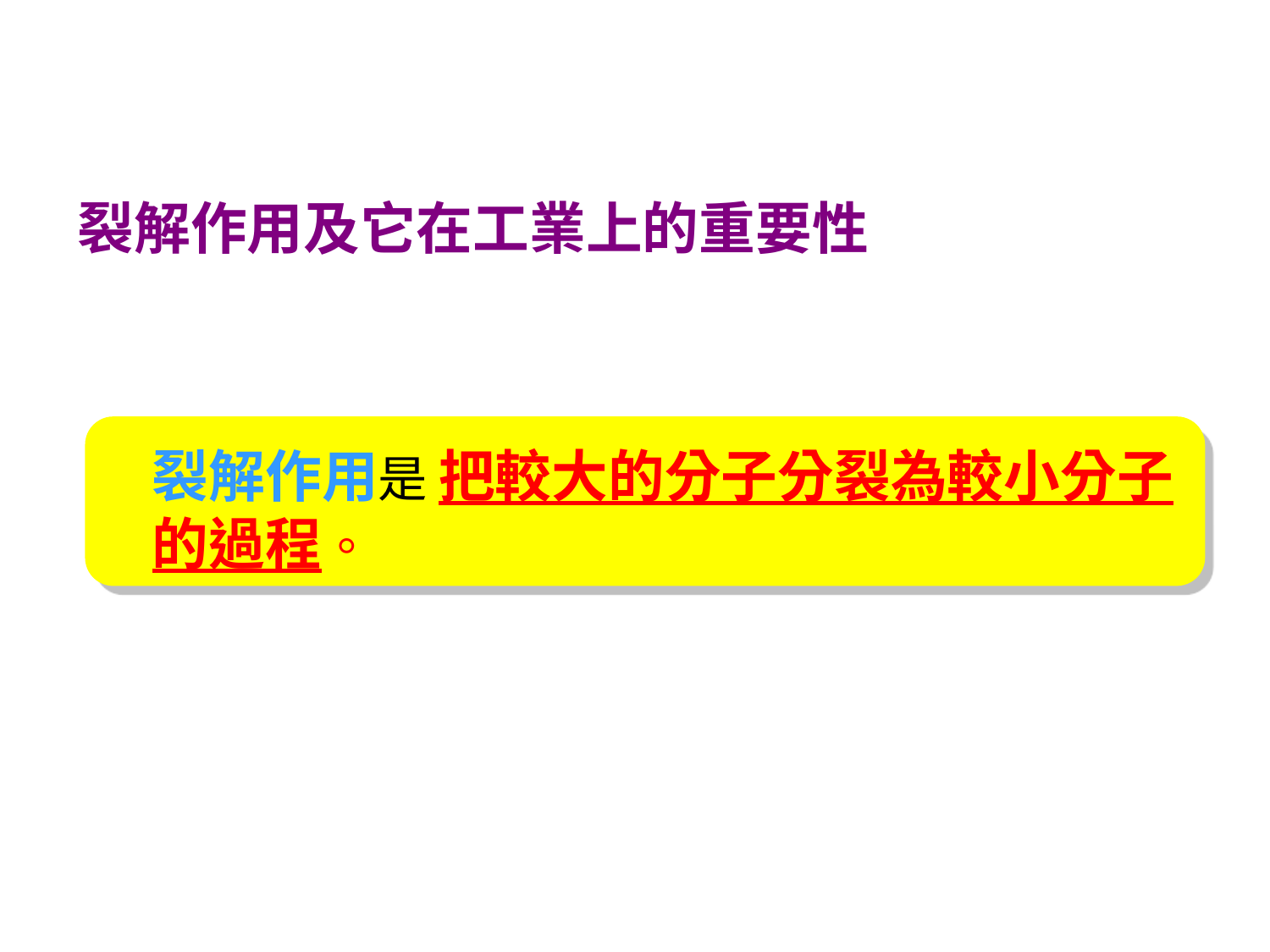

裂解作用及它在工業上的重要性

裂解作用是 把較大的分子分裂為較小分子的過程。